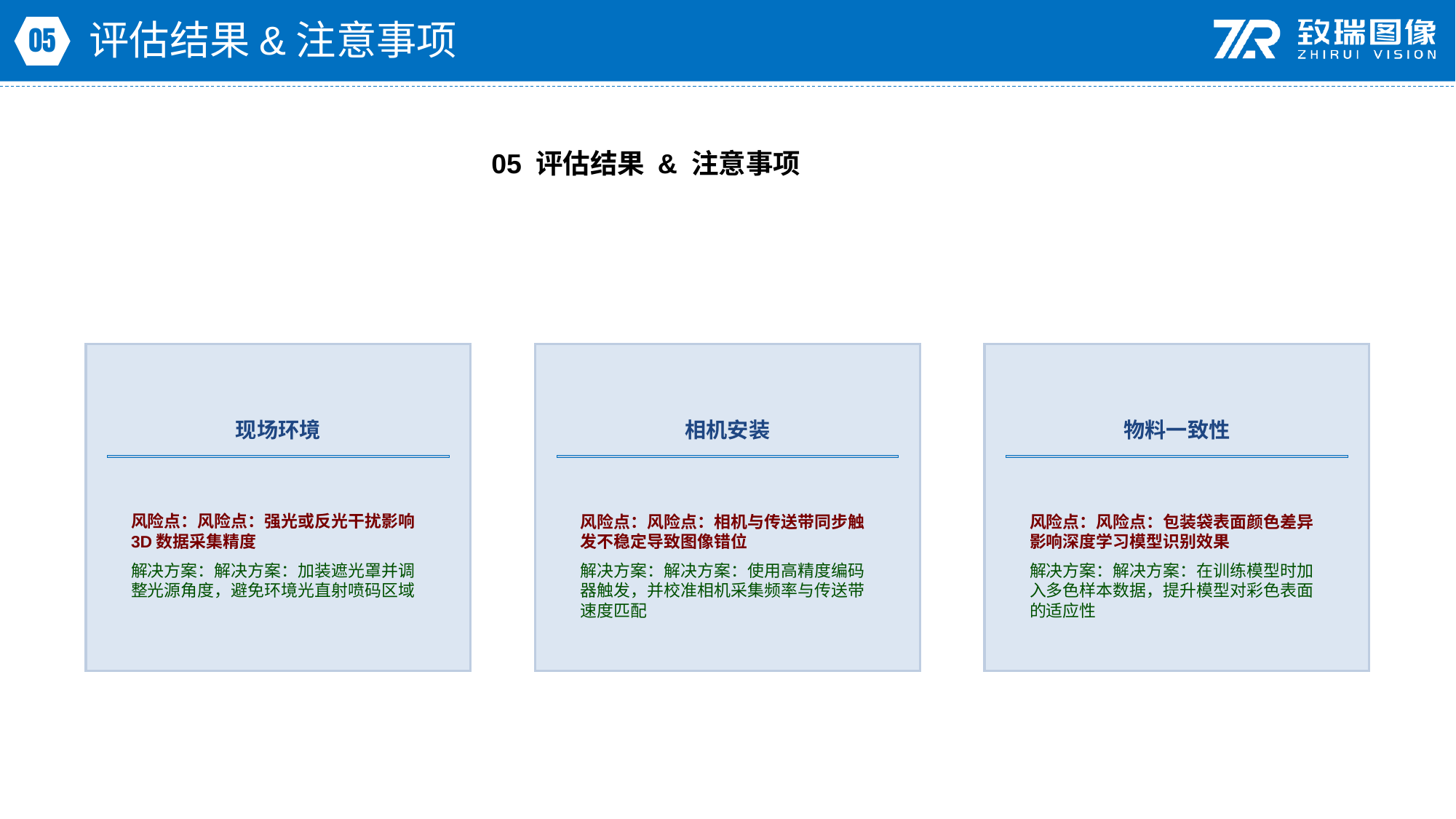

评估结果&注意事项
05

05 评估结果 & 注意事项

现场环境

相机安装

物料一致性

风险点：风险点：强光或反光干扰影响3D数据采集精度
解决方案：解决方案：加装遮光罩并调整光源角度，避免环境光直射喷码区域

风险点：风险点：相机与传送带同步触发不稳定导致图像错位
解决方案：解决方案：使用高精度编码器触发，并校准相机采集频率与传送带速度匹配

风险点：风险点：包装袋表面颜色差异影响深度学习模型识别效果
解决方案：解决方案：在训练模型时加入多色样本数据，提升模型对彩色表面的适应性